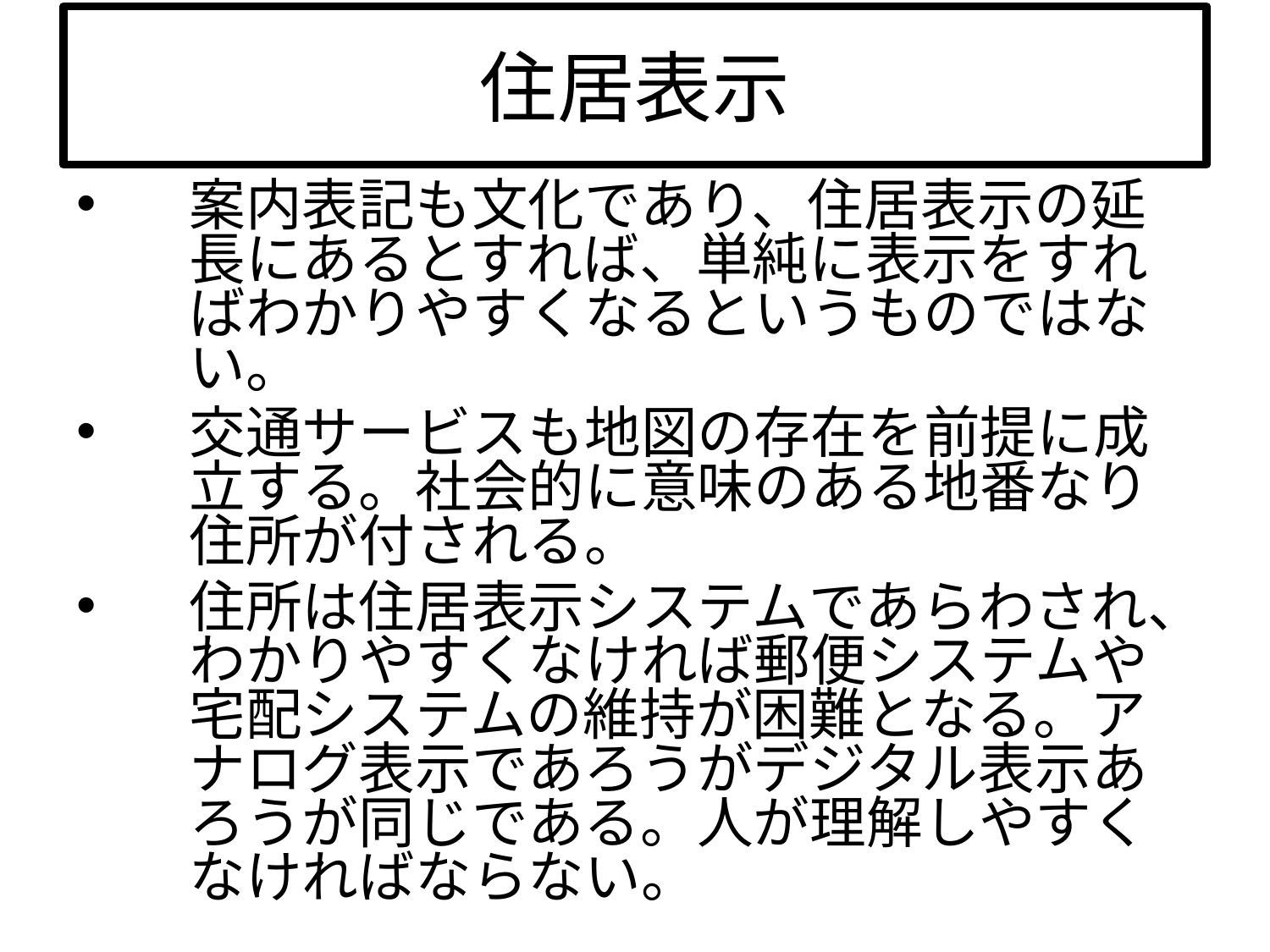

# 住居表示
案内表記も文化であり、住居表示の延長にあるとすれば、単純に表示をすればわかりやすくなるというものではない。
交通サービスも地図の存在を前提に成立する。社会的に意味のある地番なり住所が付される。
住所は住居表示システムであらわされ、わかりやすくなければ郵便システムや宅配システムの維持が困難となる。アナログ表示であろうがデジタル表示あろうが同じである。人が理解しやすくなければならない。